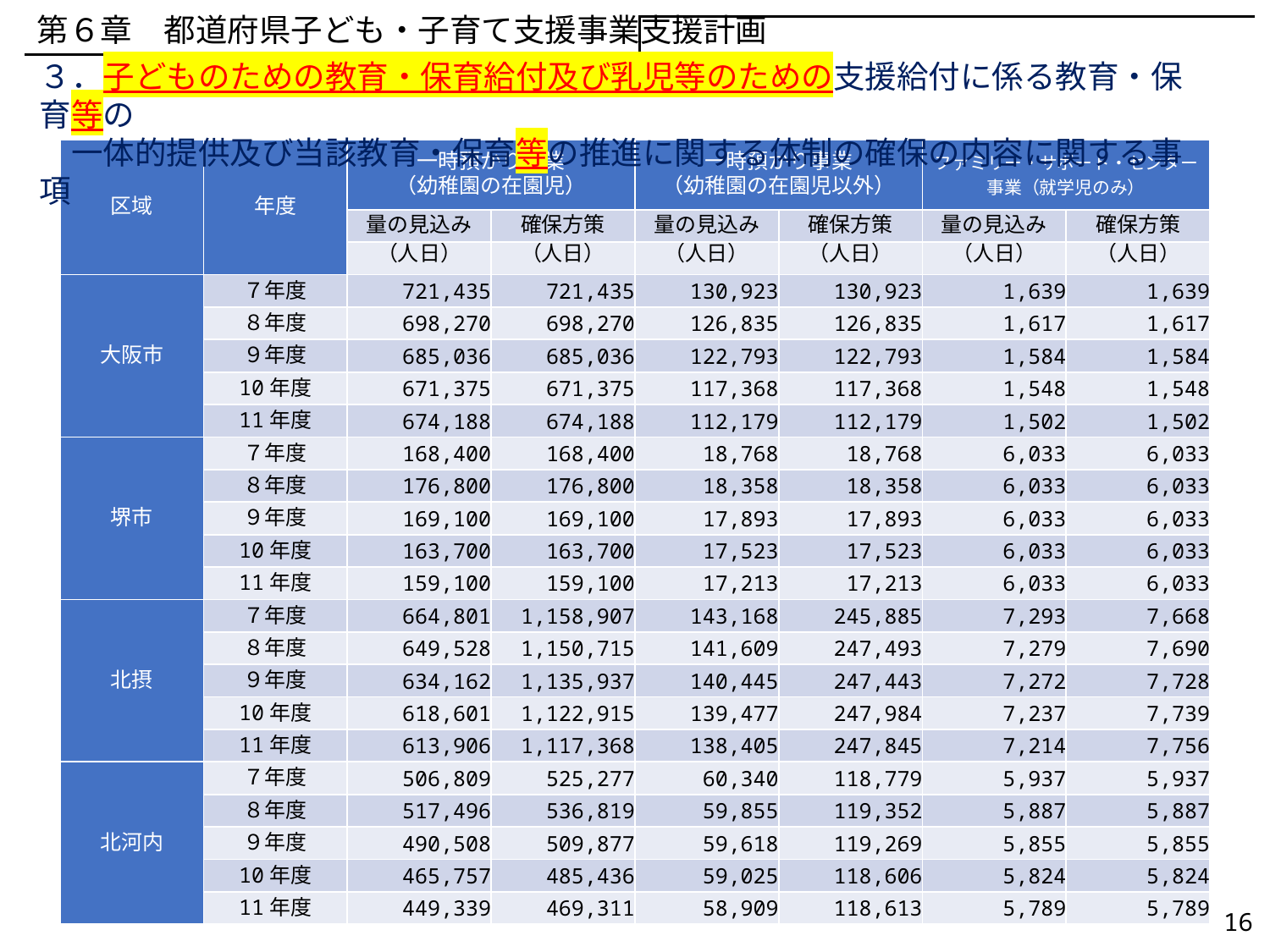

第６章　都道府県子ども・子育て支援事業支援計画

３．子どものための教育・保育給付及び乳児等のための支援給付に係る教育・保育等の
　一体的提供及び当該教育・保育等の推進に関する体制の確保の内容に関する事項
| 区域 | 年度 | 一時預かり事業 （幼稚園の在園児） |  | 一時預かり事業 （幼稚園の在園児以外） |  | ファミリー・サポート・センター事業（就学児のみ） |  |
| --- | --- | --- | --- | --- | --- | --- | --- |
|  |  | 量の見込み | 確保方策 | 量の見込み | 確保方策 | 量の見込み | 確保方策 |
|  |  | （人日） | （人日） | （人日） | （人日） | （人日） | （人日） |
| 大阪市 | ７年度 | 721,435 | 721,435 | 130,923 | 130,923 | 1,639 | 1,639 |
|  | ８年度 | 698,270 | 698,270 | 126,835 | 126,835 | 1,617 | 1,617 |
|  | ９年度 | 685,036 | 685,036 | 122,793 | 122,793 | 1,584 | 1,584 |
|  | 10年度 | 671,375 | 671,375 | 117,368 | 117,368 | 1,548 | 1,548 |
|  | 11年度 | 674,188 | 674,188 | 112,179 | 112,179 | 1,502 | 1,502 |
| 堺市 | ７年度 | 168,400 | 168,400 | 18,768 | 18,768 | 6,033 | 6,033 |
|  | ８年度 | 176,800 | 176,800 | 18,358 | 18,358 | 6,033 | 6,033 |
|  | ９年度 | 169,100 | 169,100 | 17,893 | 17,893 | 6,033 | 6,033 |
|  | 10年度 | 163,700 | 163,700 | 17,523 | 17,523 | 6,033 | 6,033 |
|  | 11年度 | 159,100 | 159,100 | 17,213 | 17,213 | 6,033 | 6,033 |
| 北摂 | ７年度 | 664,801 | 1,158,907 | 143,168 | 245,885 | 7,293 | 7,668 |
|  | ８年度 | 649,528 | 1,150,715 | 141,609 | 247,493 | 7,279 | 7,690 |
|  | ９年度 | 634,162 | 1,135,937 | 140,445 | 247,443 | 7,272 | 7,728 |
|  | 10年度 | 618,601 | 1,122,915 | 139,477 | 247,984 | 7,237 | 7,739 |
|  | 11年度 | 613,906 | 1,117,368 | 138,405 | 247,845 | 7,214 | 7,756 |
| 北河内 | ７年度 | 506,809 | 525,277 | 60,340 | 118,779 | 5,937 | 5,937 |
|  | ８年度 | 517,496 | 536,819 | 59,855 | 119,352 | 5,887 | 5,887 |
|  | ９年度 | 490,508 | 509,877 | 59,618 | 119,269 | 5,855 | 5,855 |
|  | 10年度 | 465,757 | 485,436 | 59,025 | 118,606 | 5,824 | 5,824 |
|  | 11年度 | 449,339 | 469,311 | 58,909 | 118,613 | 5,789 | 5,789 |
16